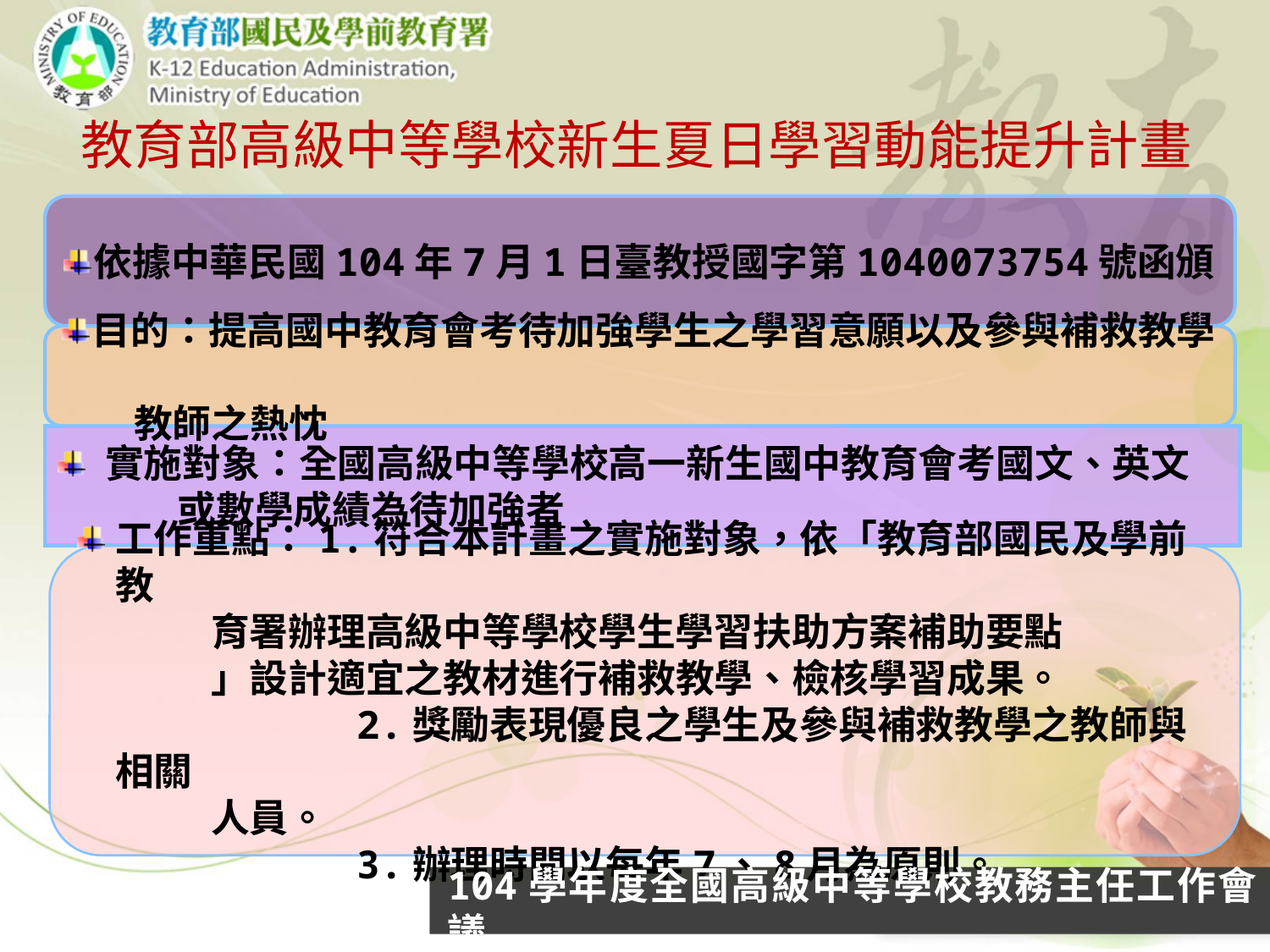

# 教育部高級中等學校新生夏日學習動能提升計畫
依據中華民國104年7月1日臺教授國字第1040073754號函頒
目的：提高國中教育會考待加強學生之學習意願以及參與補救教學
       教師之熱忱
實施對象：全國高級中等學校高一新生國中教育會考國文、英文
             或數學成績為待加強者

工作重點：1.符合本計畫之實施對象，依「教育部國民及學前教
              育署辦理高級中等學校學生學習扶助方案補助要點
              」設計適宜之教材進行補救教學、檢核學習成果。
            2.獎勵表現優良之學生及參與補救教學之教師與相關
              人員。
            3.辦理時間以每年7、8月為原則。

104學年度全國高級中等學校教務主任工作會議
52
52